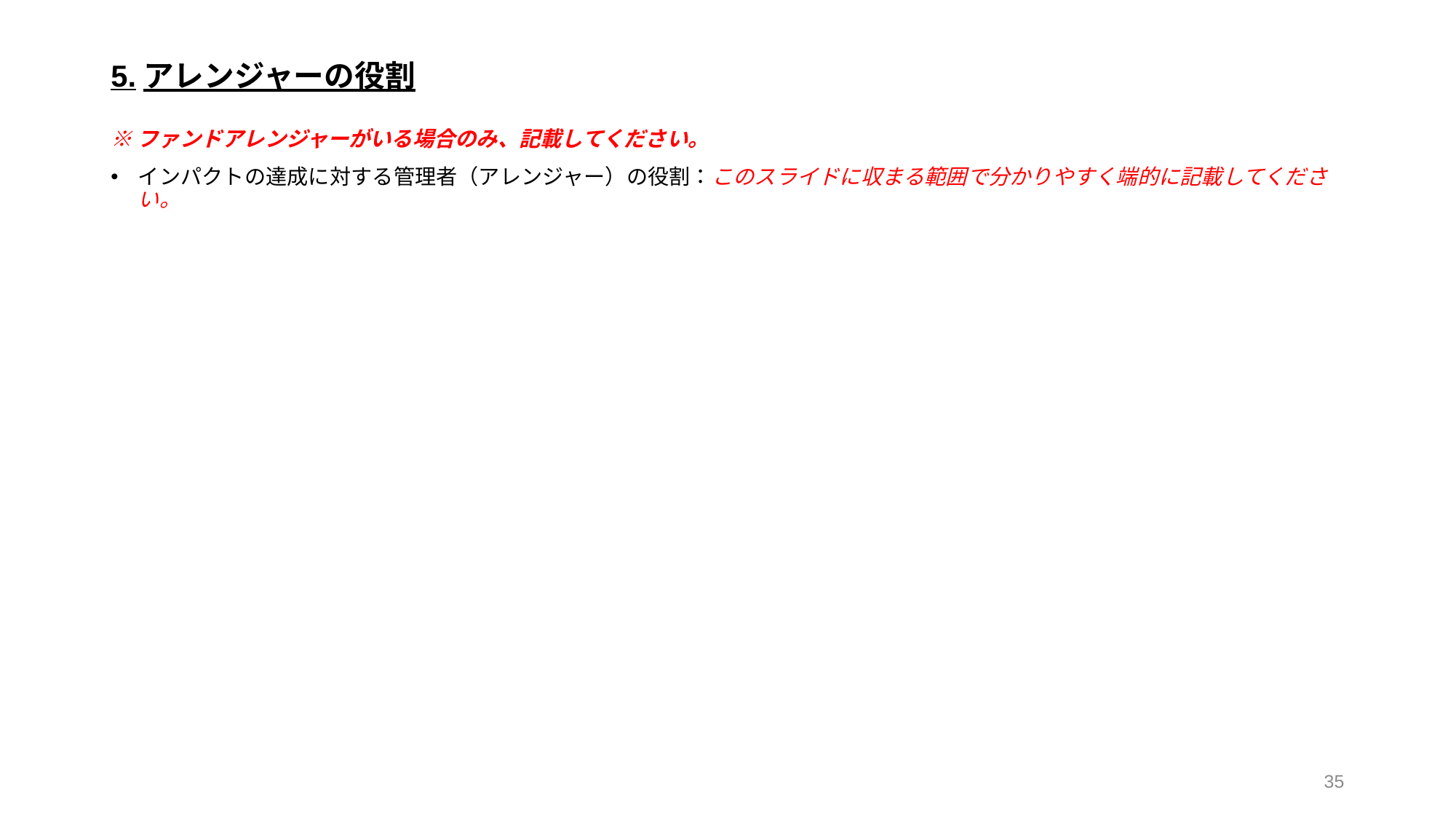

# 5.アレンジャーの役割
※ファンドアレンジャーがいる場合のみ、記載してください。
インパクトの達成に対する管理者（アレンジャー）の役割：このスライドに収まる範囲で分かりやすく端的に記載してください。

35